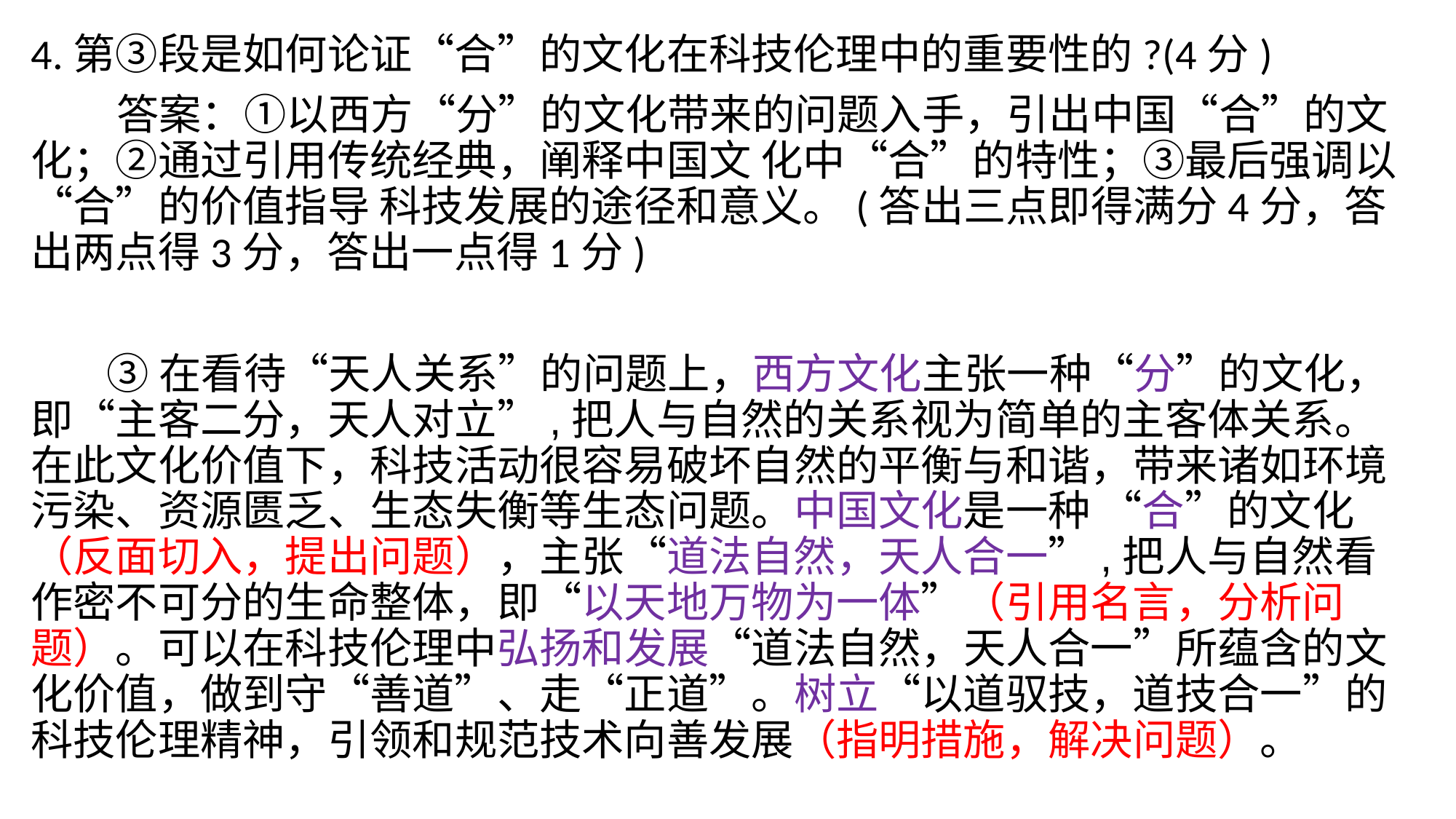

4.第③段是如何论证“合”的文化在科技伦理中的重要性的?(4分)
        答案：①以西方“分”的文化带来的问题入手，引出中国“合”的文化；②通过引用传统经典，阐释中国文 化中“合”的特性；③最后强调以“合”的价值指导 科技发展的途径和意义。(答出三点即得满分4分，答出两点得3分，答出一点得1分)

        ③在看待“天人关系”的问题上，西方文化主张一种“分”的文化，即“主客二分，天人对立”,把人与自然的关系视为简单的主客体关系。在此文化价值下，科技活动很容易破坏自然的平衡与和谐，带来诸如环境污染、资源匮乏、生态失衡等生态问题。中国文化是一种 “合”的文化（反面切入，提出问题），主张“道法自然，天人合一”,把人与自然看作密不可分的生命整体，即“以天地万物为一体”（引用名言，分析问题）。可以在科技伦理中弘扬和发展“道法自然，天人合一”所蕴含的文化价值，做到守“善道”、走“正道”。树立“以道驭技，道技合一”的科技伦理精神，引领和规范技术向善发展（指明措施，解决问题）。